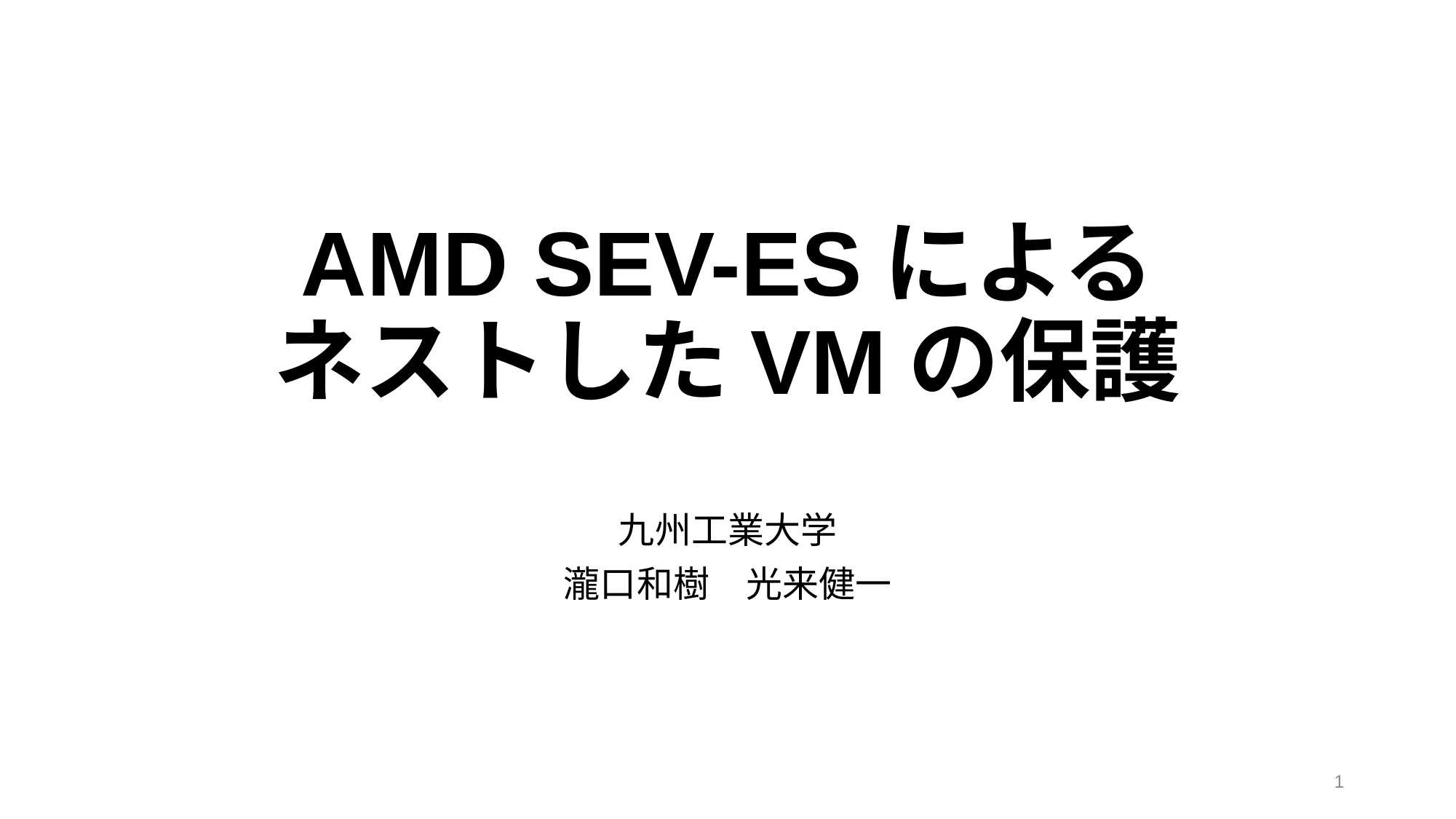

# AMD SEV-ESによる ネストしたVMの保護
九州工業大学
瀧口和樹　光来健一
1